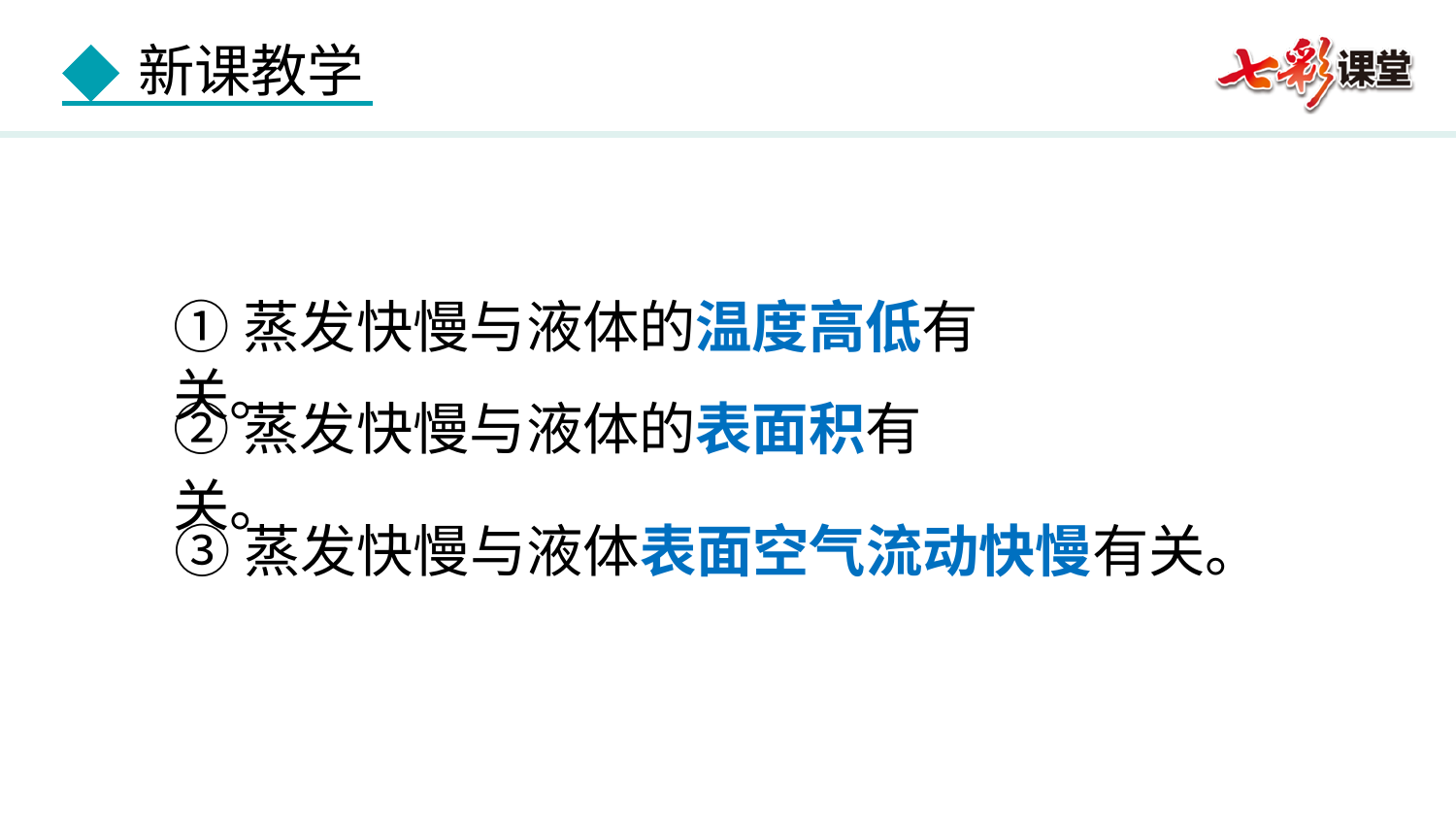

①蒸发快慢与液体的温度高低有关。
②蒸发快慢与液体的表面积有关。
③蒸发快慢与液体表面空气流动快慢有关。